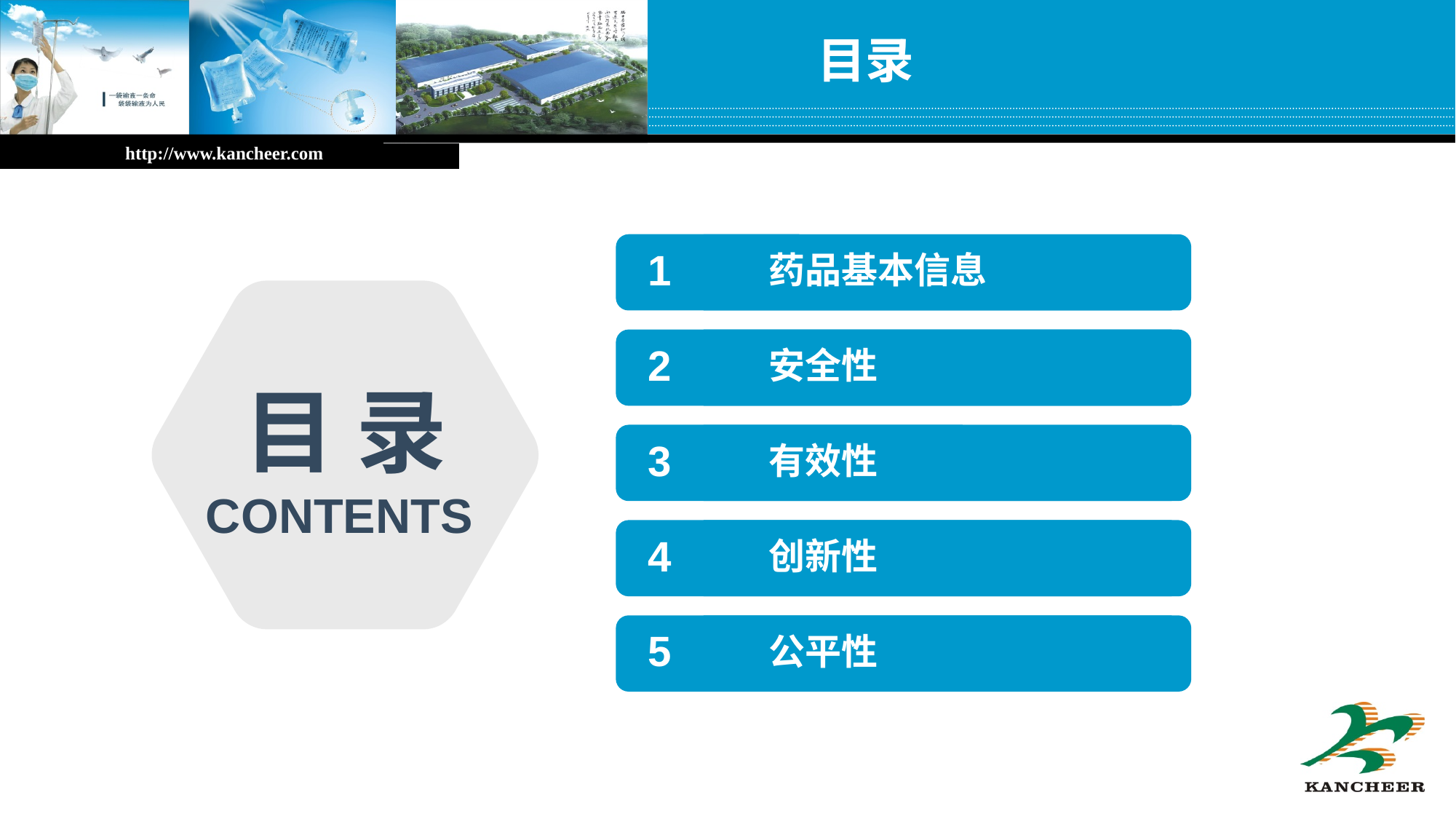

目录
http://www.kancheer.com

1
药品基本信息

2
安全性

3
有效性

4
创新性

5
公平性

目 录
CONTENTS